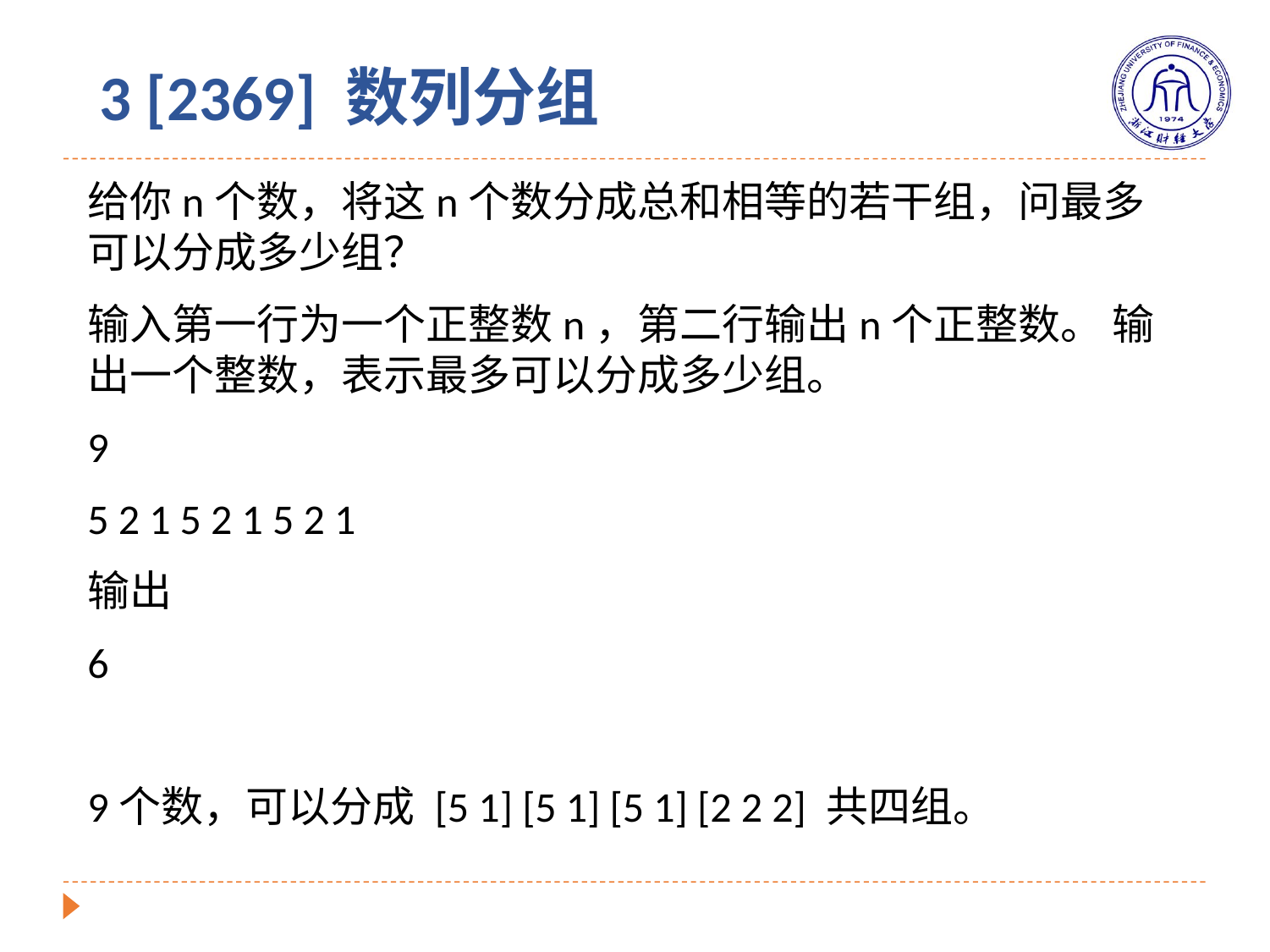

# 3 [2369] 数列分组
给你n个数，将这n个数分成总和相等的若干组，问最多可以分成多少组？
输入第一行为一个正整数n，第二行输出n个正整数。 输出一个整数，表示最多可以分成多少组。
9
5 2 1 5 2 1 5 2 1
输出
6

9个数，可以分成 [5 1] [5 1] [5 1] [2 2 2] 共四组。
28